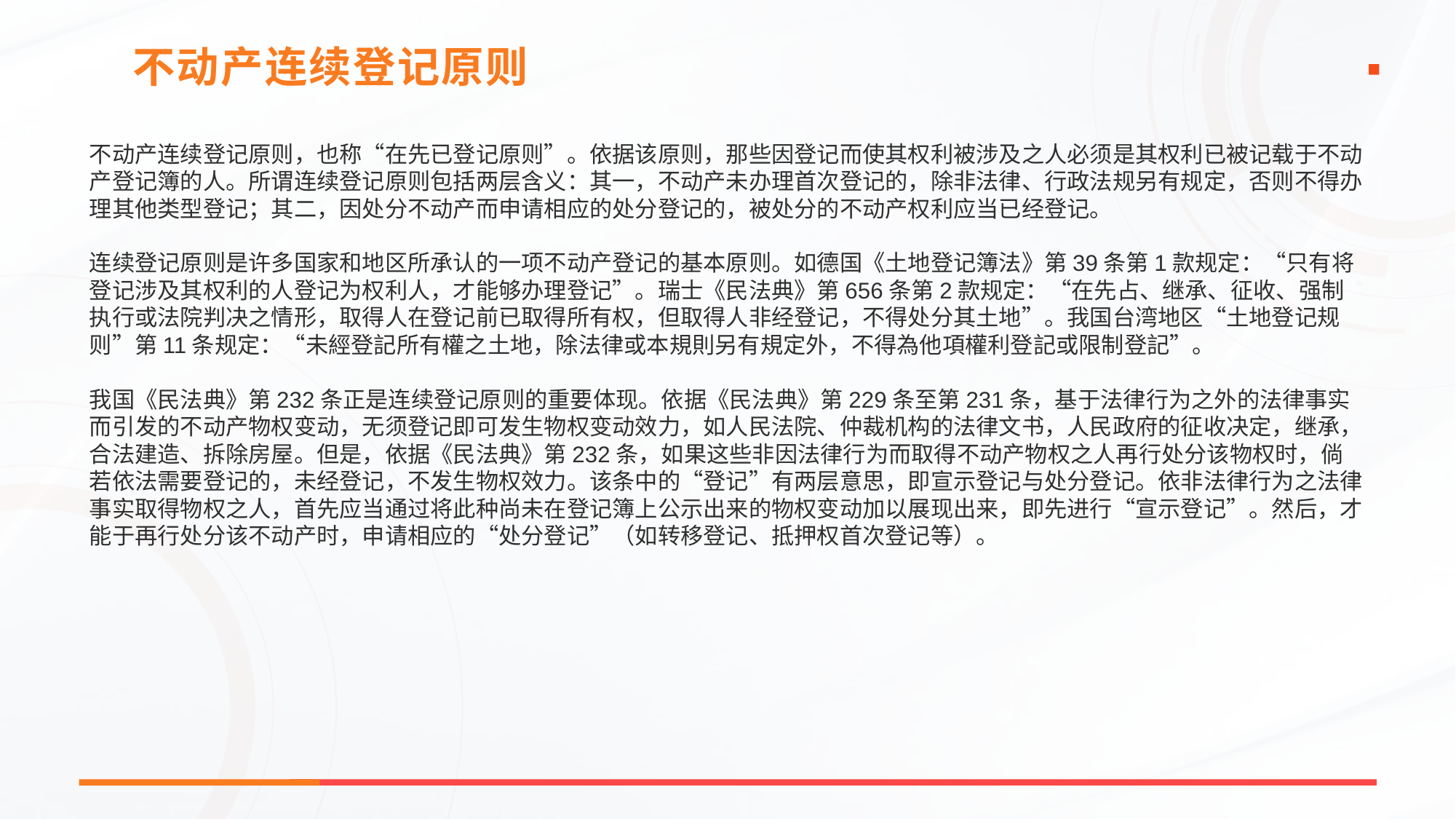

不动产连续登记原则
不动产连续登记原则，也称“在先已登记原则”。依据该原则，那些因登记而使其权利被涉及之人必须是其权利已被记载于不动产登记簿的人。所谓连续登记原则包括两层含义：其一，不动产未办理首次登记的，除非法律、行政法规另有规定，否则不得办理其他类型登记；其二，因处分不动产而申请相应的处分登记的，被处分的不动产权利应当已经登记。

连续登记原则是许多国家和地区所承认的一项不动产登记的基本原则。如德国《土地登记簿法》第39条第1款规定：“只有将登记涉及其权利的人登记为权利人，才能够办理登记”。瑞士《民法典》第656条第2款规定：“在先占、继承、征收、强制执行或法院判决之情形，取得人在登记前已取得所有权，但取得人非经登记，不得处分其土地”。我国台湾地区“土地登记规则”第11条规定：“未經登記所有權之土地，除法律或本規則另有規定外，不得為他項權利登記或限制登記”。

我国《民法典》第232条正是连续登记原则的重要体现。依据《民法典》第229条至第231条，基于法律行为之外的法律事实而引发的不动产物权变动，无须登记即可发生物权变动效力，如人民法院、仲裁机构的法律文书，人民政府的征收决定，继承，合法建造、拆除房屋。但是，依据《民法典》第232条，如果这些非因法律行为而取得不动产物权之人再行处分该物权时，倘若依法需要登记的，未经登记，不发生物权效力。该条中的“登记”有两层意思，即宣示登记与处分登记。依非法律行为之法律事实取得物权之人，首先应当通过将此种尚未在登记簿上公示出来的物权变动加以展现出来，即先进行“宣示登记”。然后，才能于再行处分该不动产时，申请相应的“处分登记”（如转移登记、抵押权首次登记等）。